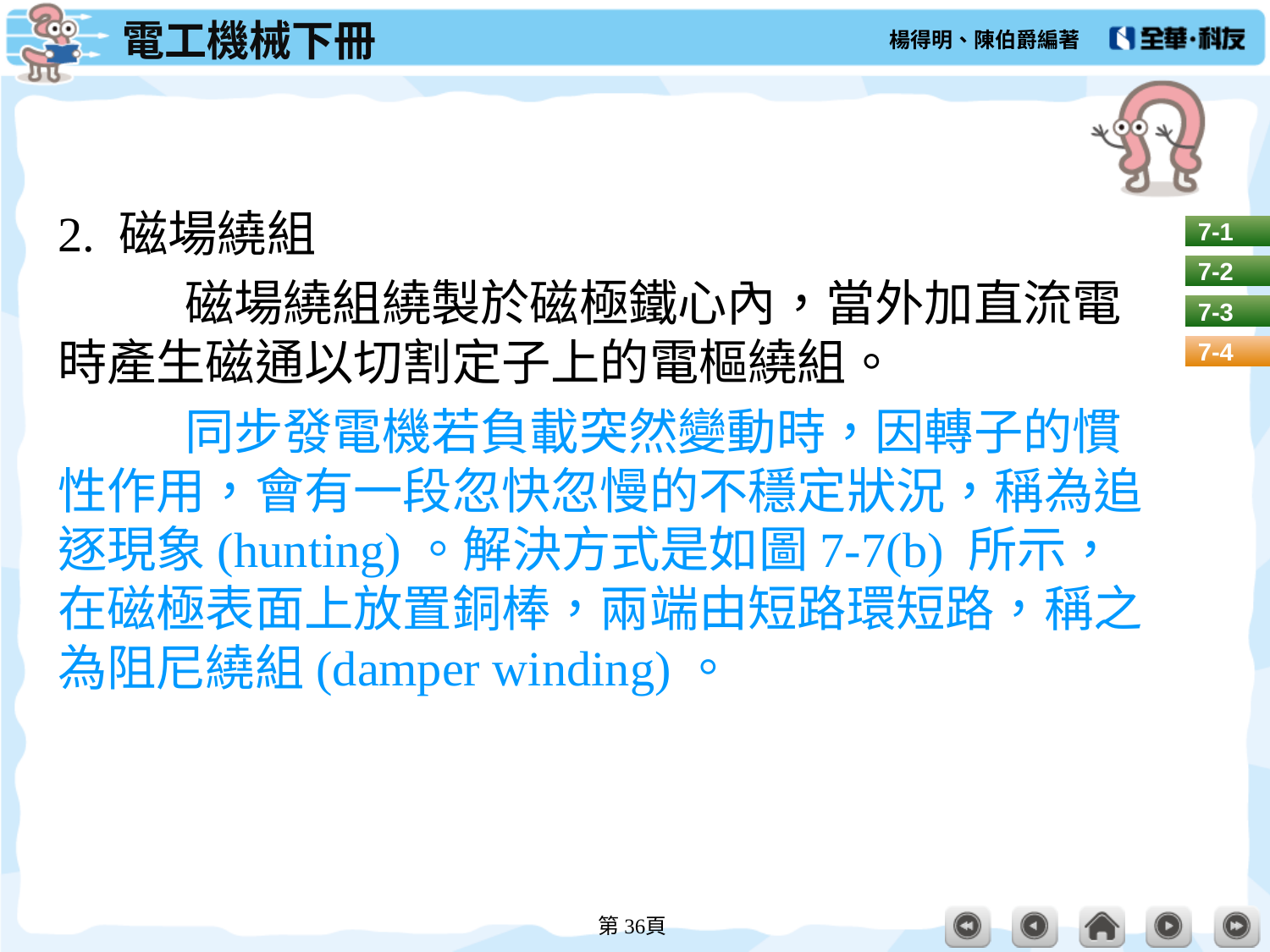

#
2. 磁場繞組
	磁場繞組繞製於磁極鐵心內，當外加直流電時產生磁通以切割定子上的電樞繞組。
	同步發電機若負載突然變動時，因轉子的慣性作用，會有一段忽快忽慢的不穩定狀況，稱為追逐現象(hunting)。解決方式是如圖7-7(b) 所示，在磁極表面上放置銅棒，兩端由短路環短路，稱之為阻尼繞組(damper winding)。